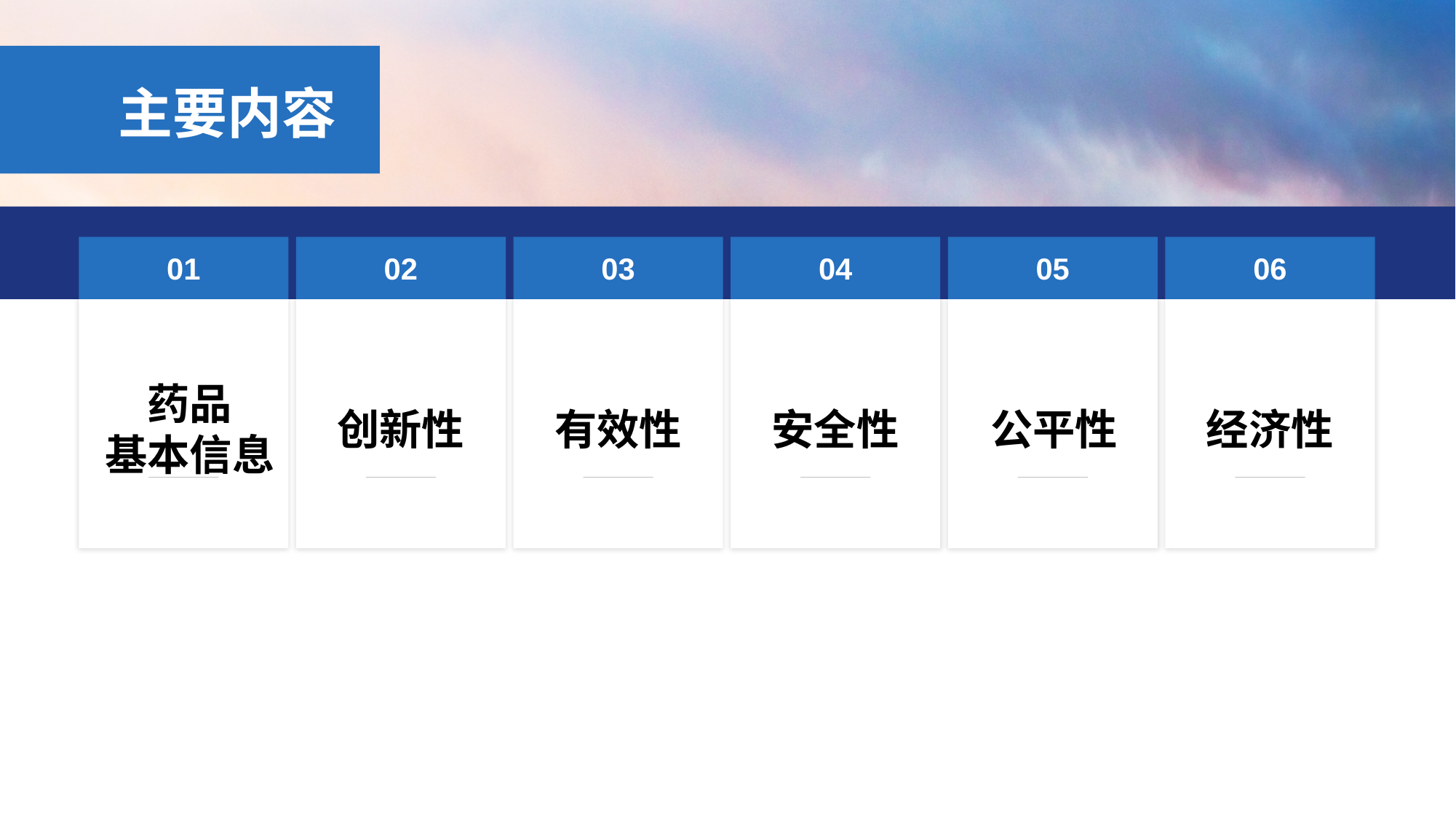

主要内容
安全性
公平性
经济性
创新性
有效性
药品
基本信息